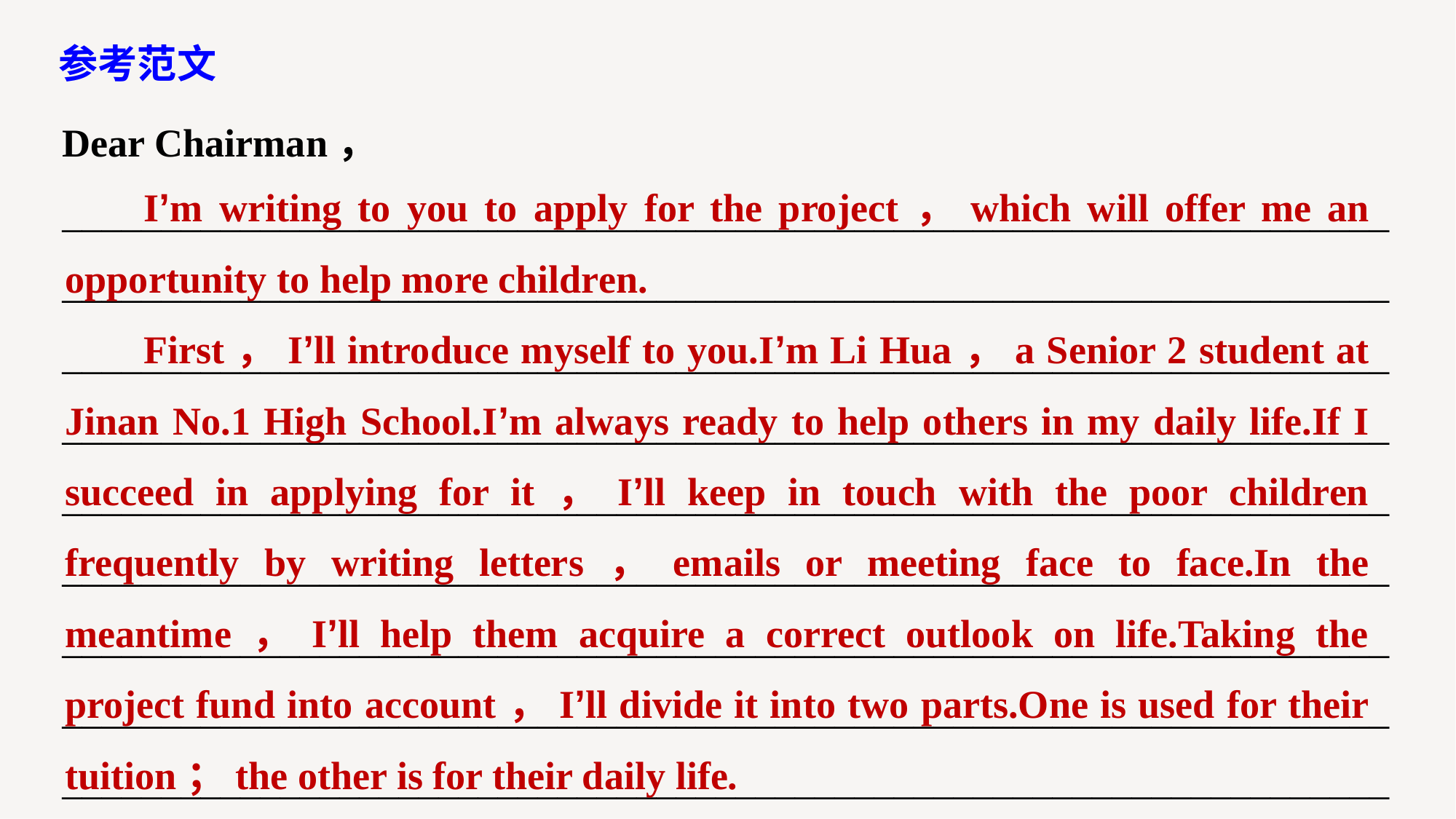

参考范文
Dear Chairman，
___________________________________________________________________________________________________________________________________________________________________________________________________________________________________________________________________________________________________________________________________________________________________________________________________________________________________________________________________________________________________________________________________________________________________________________________________________________________
I’m writing to you to apply for the project，which will offer me an opportunity to help more children.
First，I’ll introduce myself to you.I’m Li Hua，a Senior 2 student at Jinan No.1 High School.I’m always ready to help others in my daily life.If I succeed in applying for it，I’ll keep in touch with the poor children frequently by writing letters，emails or meeting face to face.In the meantime，I’ll help them acquire a correct outlook on life.Taking the project fund into account，I’ll divide it into two parts.One is used for their tuition；the other is for their daily life.